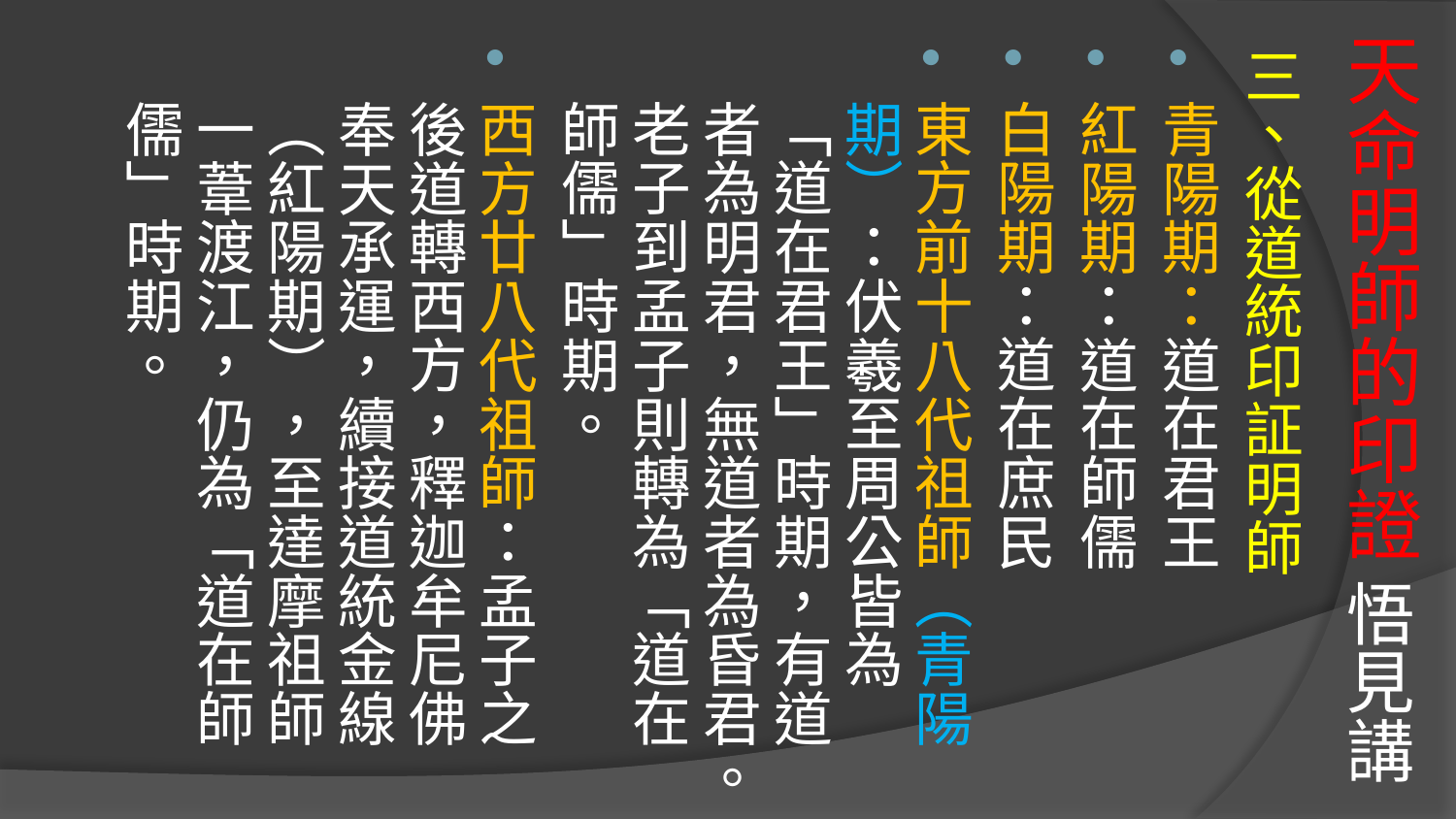

# 天命明師的印證 悟見講
三、從道統印証明師
青陽期：道在君王
紅陽期：道在師儒
白陽期：道在庶民
東方前十八代祖師（青陽期）：伏羲至周公皆為「道在君王」時期，有道者為明君，無道者為昏君。老子到孟子則轉為「道在師儒」時期。
西方廿八代祖師：孟子之後道轉西方，釋迦牟尼佛奉天承運，續接道統金線（紅陽期），至達摩祖師一葦渡江，仍為「道在師儒」時期。